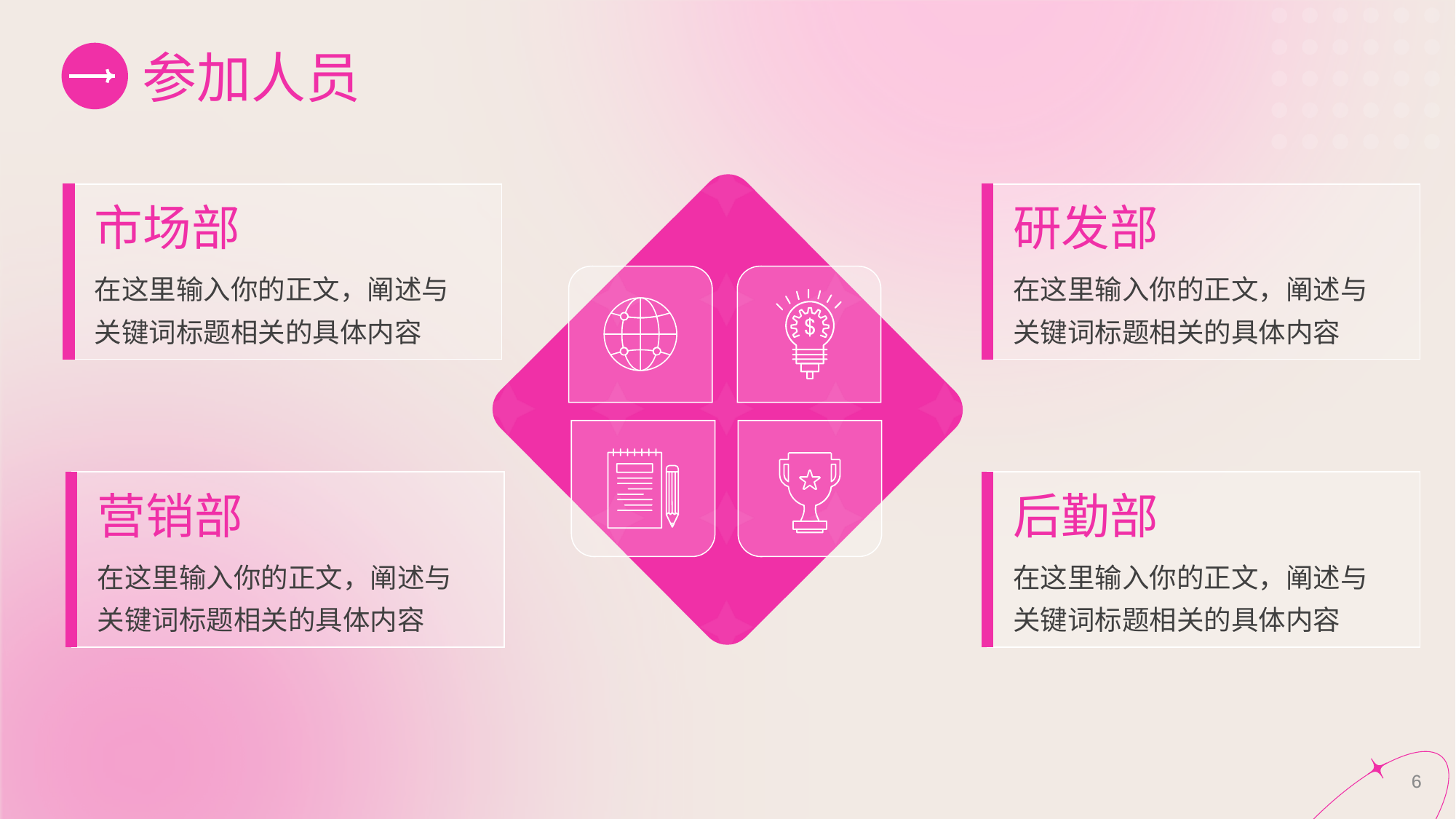

# 参加人员

市场部
在这里输入你的正文，阐述与关键词标题相关的具体内容
研发部
在这里输入你的正文，阐述与关键词标题相关的具体内容

营销部
在这里输入你的正文，阐述与关键词标题相关的具体内容
后勤部
在这里输入你的正文，阐述与关键词标题相关的具体内容

6